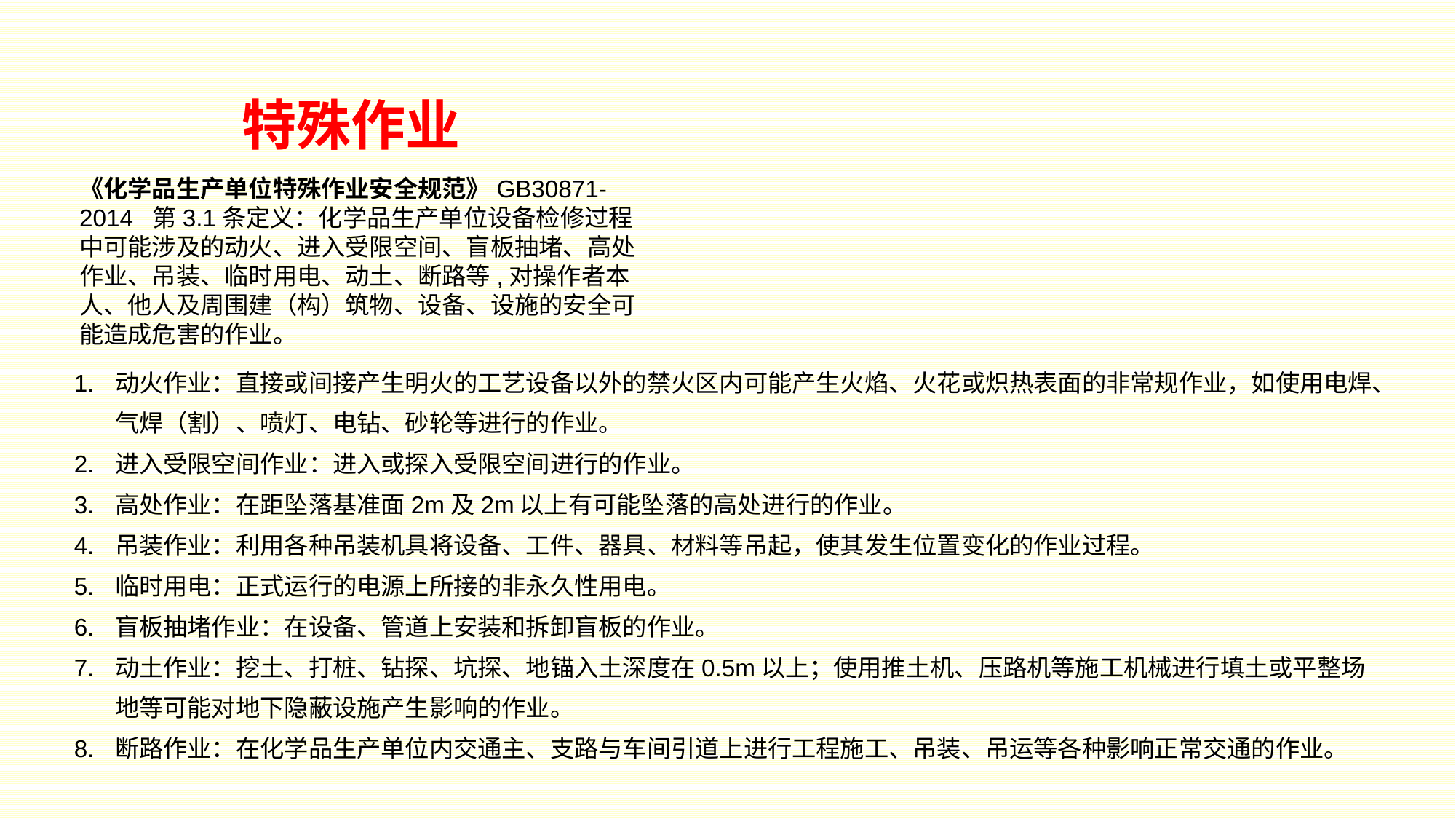

特殊作业
《化学品生产单位特殊作业安全规范》GB30871-2014  第3.1条定义：化学品生产单位设备检修过程中可能涉及的动火、进入受限空间、盲板抽堵、高处作业、吊装、临时用电、动土、断路等,对操作者本人、他人及周围建（构）筑物、设备、设施的安全可能造成危害的作业。
动火作业：直接或间接产生明火的工艺设备以外的禁火区内可能产生火焰、火花或炽热表面的非常规作业，如使用电焊、气焊（割）、喷灯、电钻、砂轮等进行的作业。
进入受限空间作业：进入或探入受限空间进行的作业。
高处作业：在距坠落基准面2m及2m以上有可能坠落的高处进行的作业。
吊装作业：利用各种吊装机具将设备、工件、器具、材料等吊起，使其发生位置变化的作业过程。
临时用电：正式运行的电源上所接的非永久性用电。
盲板抽堵作业：在设备、管道上安装和拆卸盲板的作业。
动土作业：挖土、打桩、钻探、坑探、地锚入土深度在0.5m以上；使用推土机、压路机等施工机械进行填土或平整场地等可能对地下隐蔽设施产生影响的作业。
断路作业：在化学品生产单位内交通主、支路与车间引道上进行工程施工、吊装、吊运等各种影响正常交通的作业。